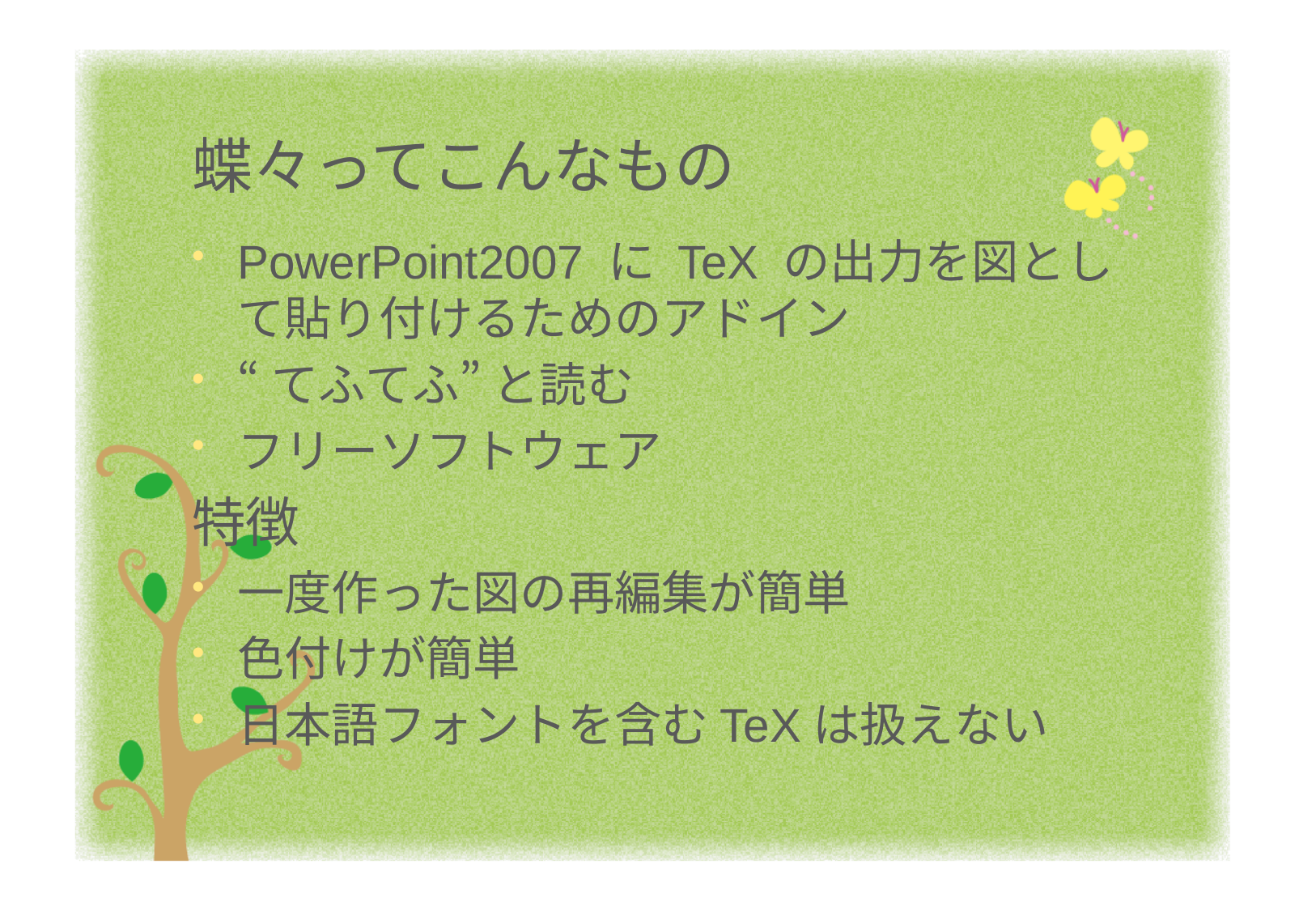

# 蝶々ってこんなもの
PowerPoint2007 に TeX の出力を図として貼り付けるためのアドイン
“てふてふ” と読む
フリーソフトウェア
特徴
一度作った図の再編集が簡単
色付けが簡単
日本語フォントを含むTeXは扱えない